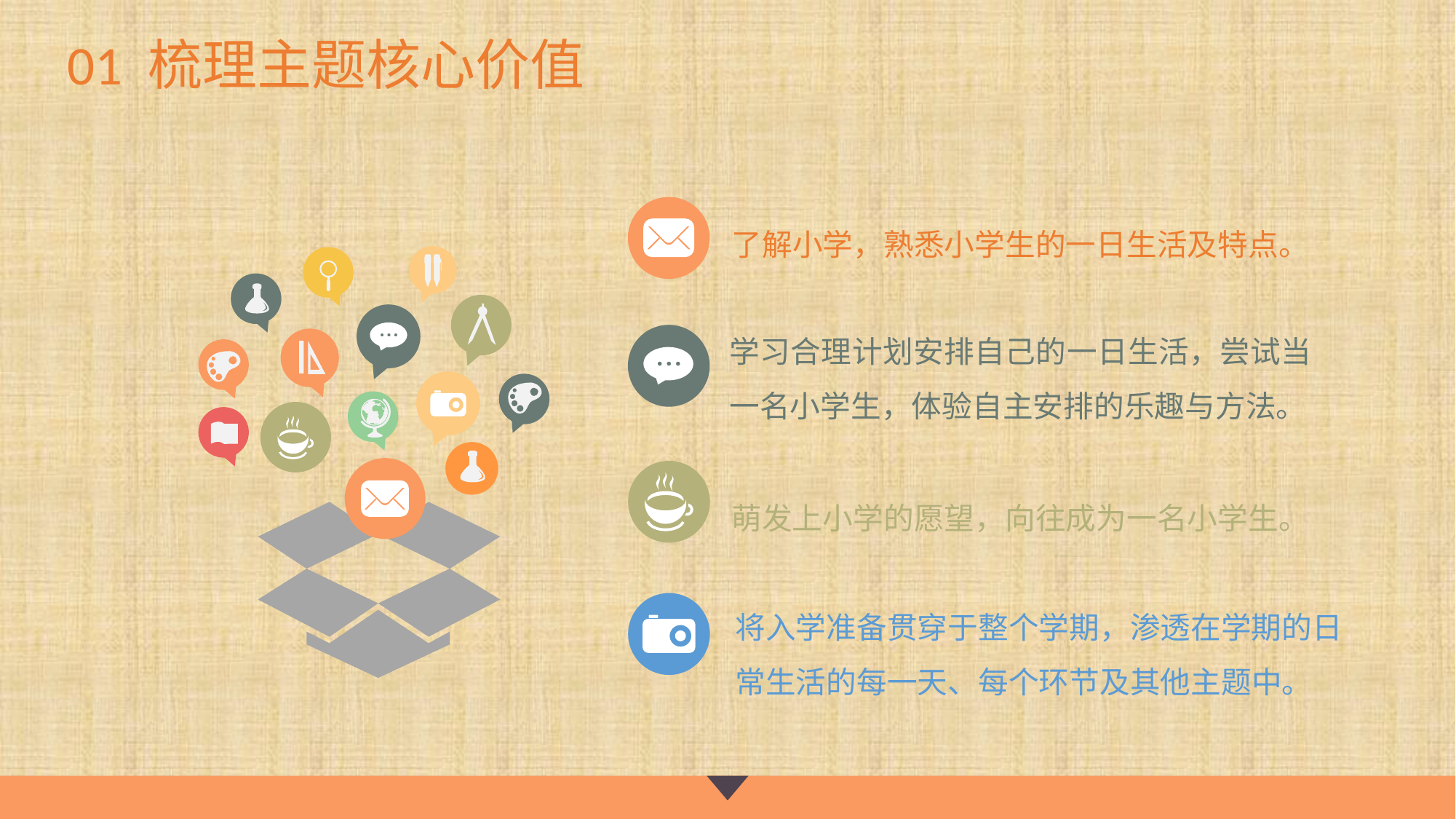

# 01 梳理主题核心价值

了解小学，熟悉小学生的一日生活及特点。

学习合理计划安排自己的一日生活，尝试当一名小学生，体验自主安排的乐趣与方法。

萌发上小学的愿望，向往成为一名小学生。

将入学准备贯穿于整个学期，渗透在学期的日常生活的每一天、每个环节及其他主题中。